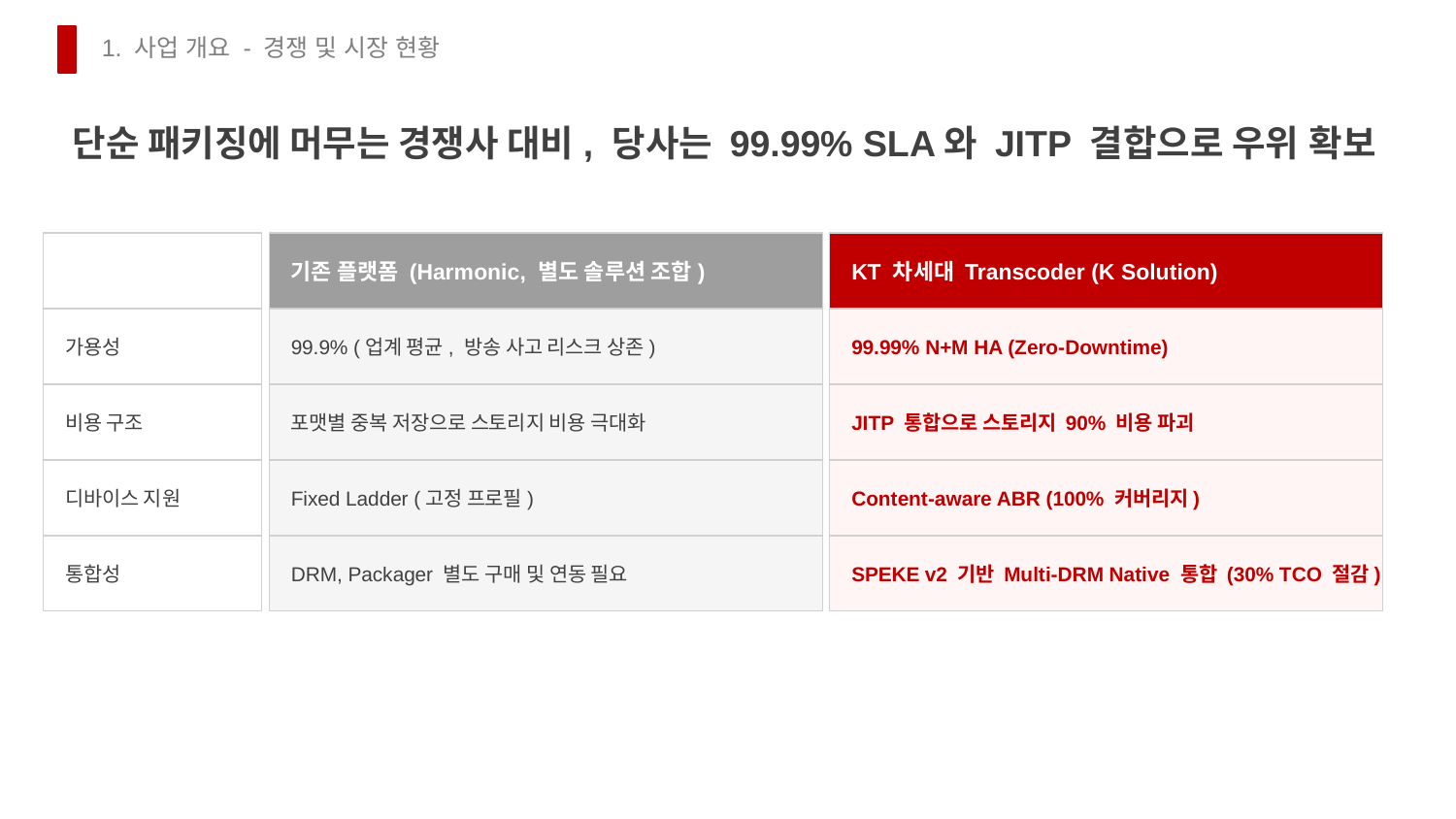

1. 사업 개요 - 경쟁 및 시장 현황

단순 패키징에 머무는 경쟁사 대비, 당사는 99.99% SLA와 JITP 결합으로 우위 확보

기존 플랫폼 (Harmonic, 별도 솔루션 조합)
KT 차세대 Transcoder (K Solution)

가용성
99.9% (업계 평균, 방송 사고 리스크 상존)
99.99% N+M HA (Zero-Downtime)

비용 구조
포맷별 중복 저장으로 스토리지 비용 극대화
JITP 통합으로 스토리지 90% 비용 파괴

디바이스 지원
Fixed Ladder (고정 프로필)
Content-aware ABR (100% 커버리지)

통합성
DRM, Packager 별도 구매 및 연동 필요
SPEKE v2 기반 Multi-DRM Native 통합 (30% TCO 절감)